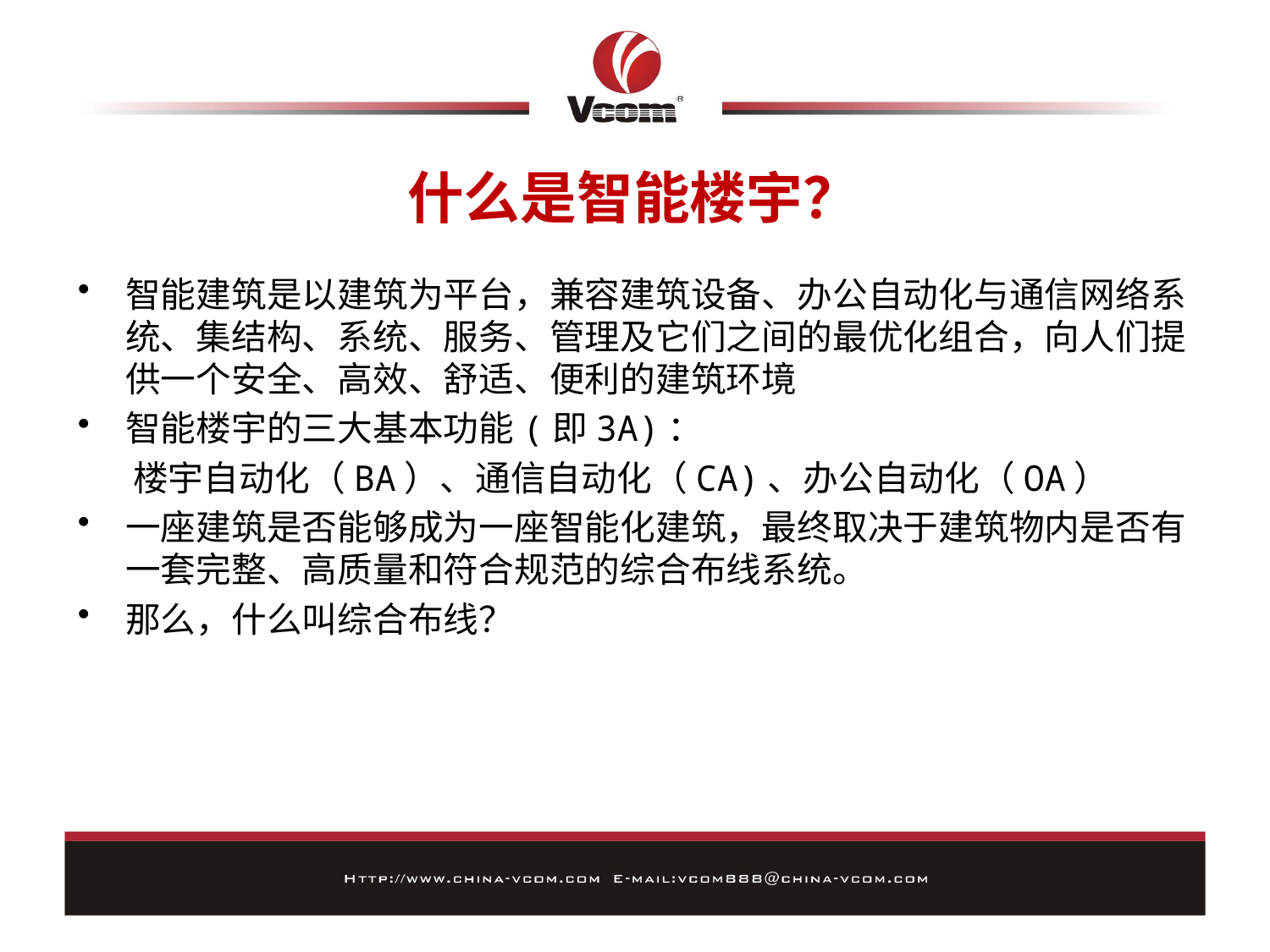

# 什么是智能楼宇？
智能建筑是以建筑为平台，兼容建筑设备、办公自动化与通信网络系统、集结构、系统、服务、管理及它们之间的最优化组合，向人们提供一个安全、高效、舒适、便利的建筑环境
智能楼宇的三大基本功能(即3A)：
      楼宇自动化（BA）、通信自动化（CA)、办公自动化（OA）
一座建筑是否能够成为一座智能化建筑，最终取决于建筑物内是否有一套完整、高质量和符合规范的综合布线系统。
那么，什么叫综合布线？